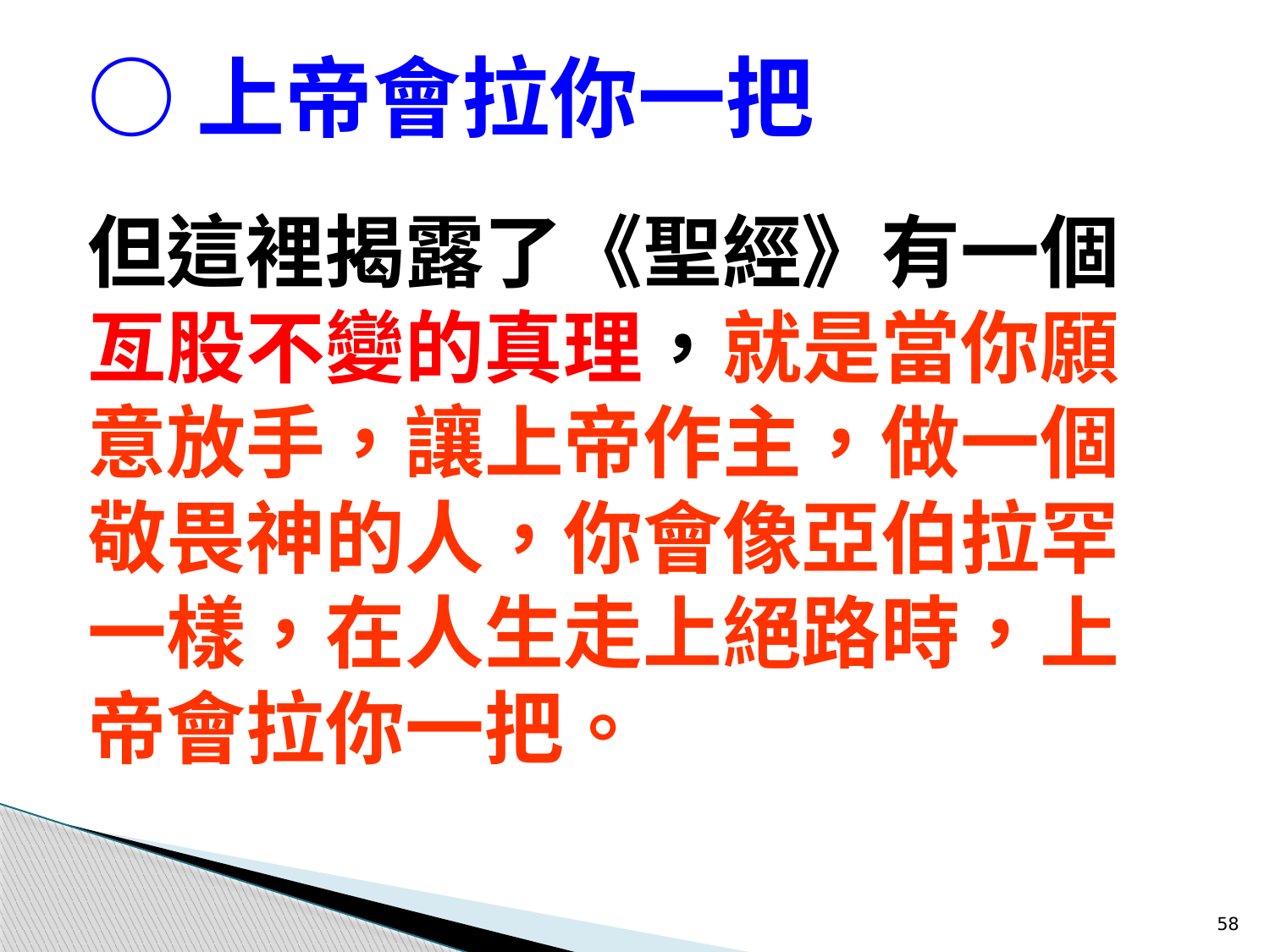

○上帝會拉你一把
但這裡揭露了《聖經》有一個亙股不變的真理，就是當你願意放手，讓上帝作主，做一個敬畏神的人，你會像亞伯拉罕一樣，在人生走上絕路時，上帝會拉你一把。
58